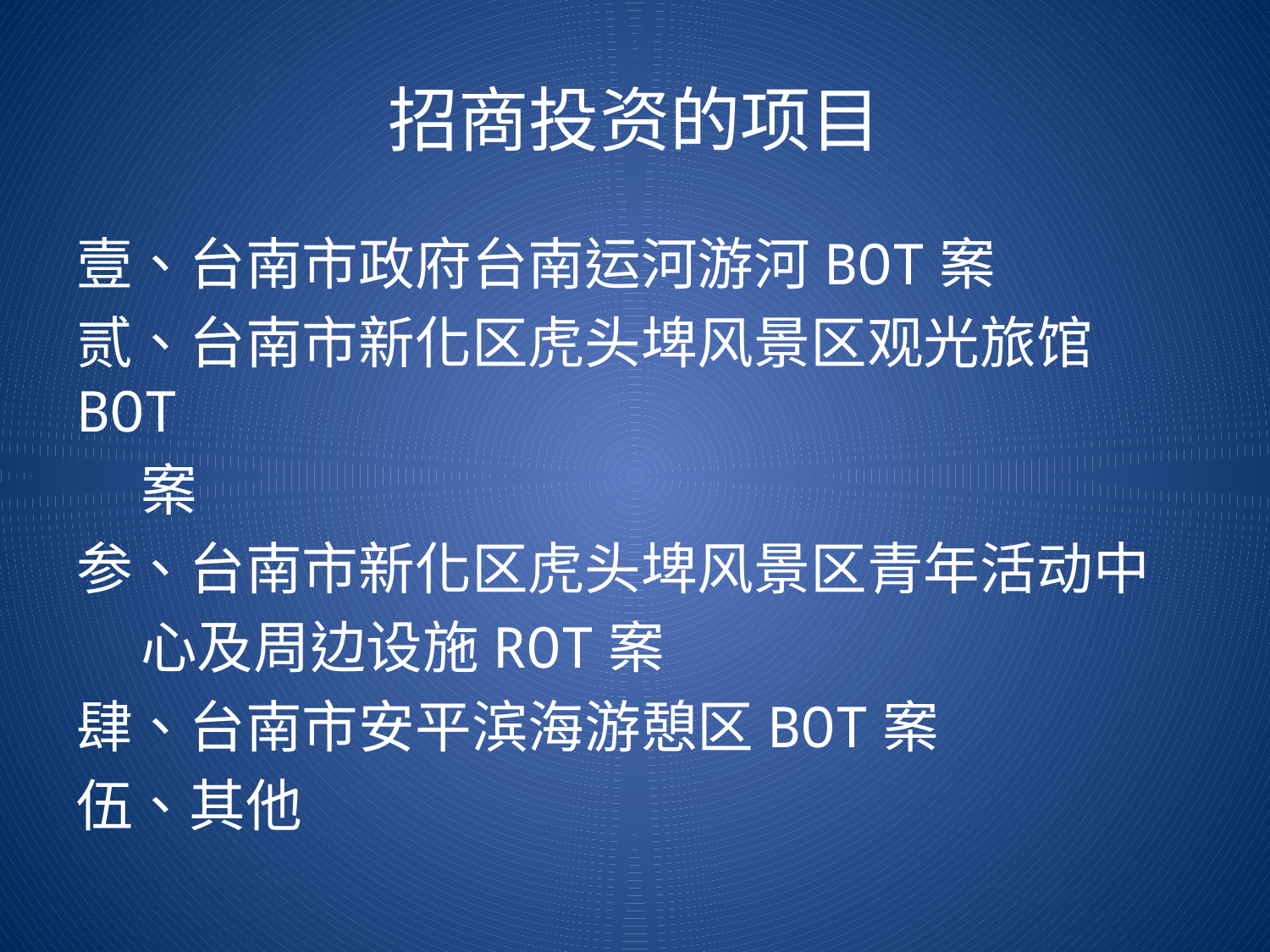

# 招商投资的项目
壹、台南市政府台南运河游河BOT案
贰、台南市新化区虎头埤风景区观光旅馆BOT
    案
参、台南市新化区虎头埤风景区青年活动中
    心及周边设施ROT案
肆、台南市安平滨海游憩区BOT案
伍、其他